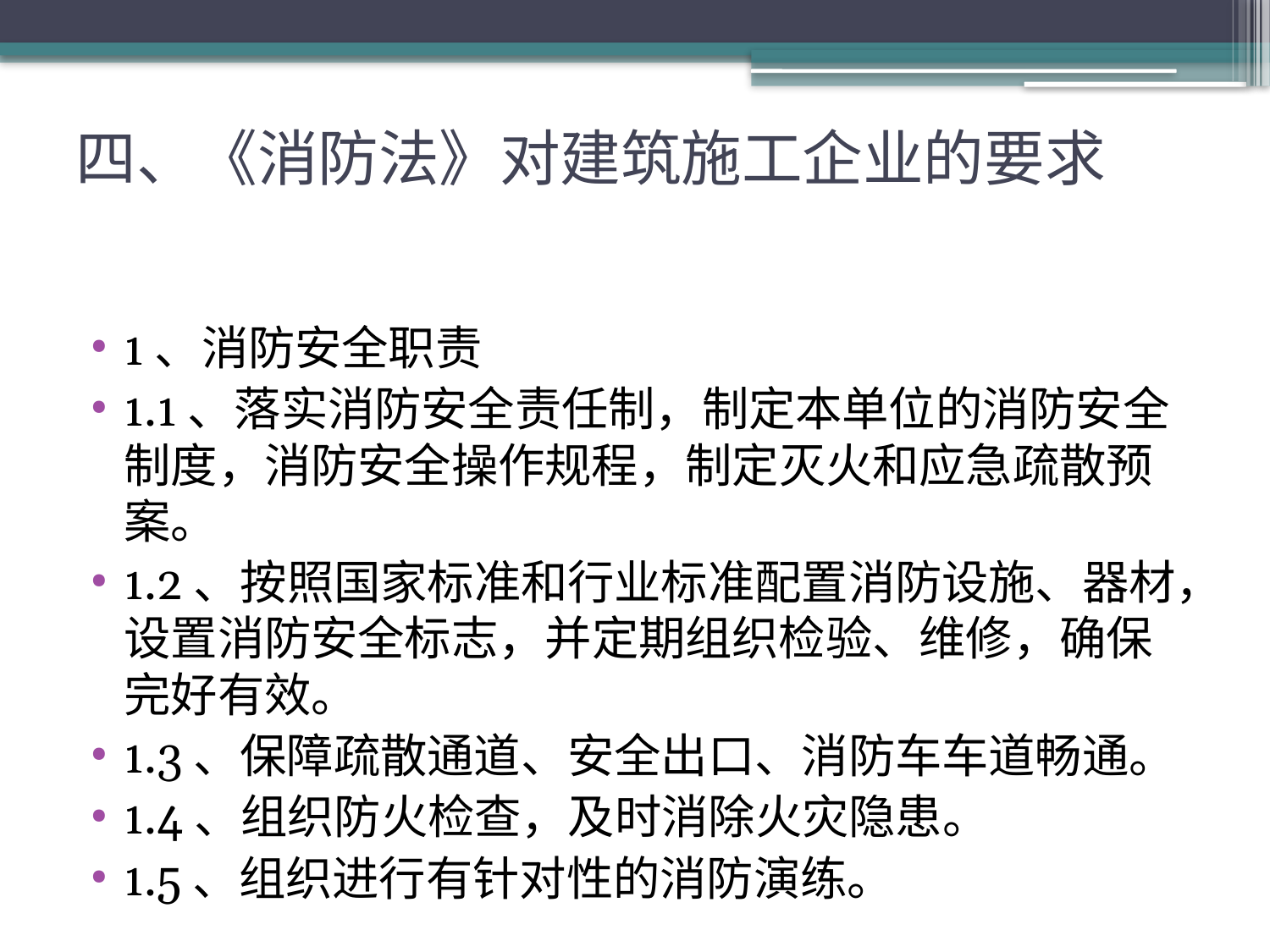

# 四、《消防法》对建筑施工企业的要求
1、消防安全职责
1.1、落实消防安全责任制，制定本单位的消防安全制度，消防安全操作规程，制定灭火和应急疏散预案。
1.2、按照国家标准和行业标准配置消防设施、器材，设置消防安全标志，并定期组织检验、维修，确保完好有效。
1.3、保障疏散通道、安全出口、消防车车道畅通。
1.4、组织防火检查，及时消除火灾隐患。
1.5、组织进行有针对性的消防演练。